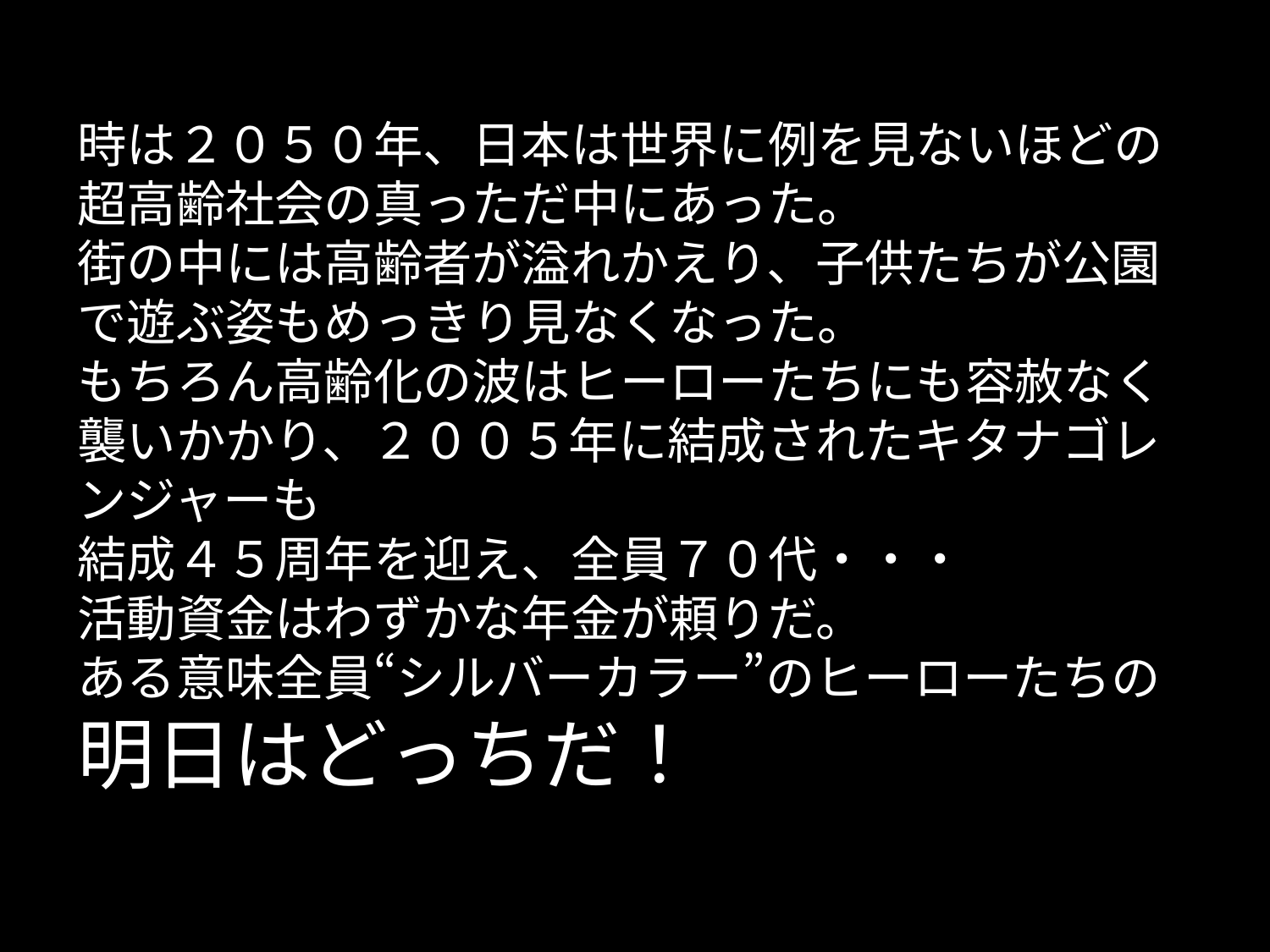

# 時は２０５０年、日本は世界に例を見ないほどの 超高齢社会の真っただ中にあった。 街の中には高齢者が溢れかえり、子供たちが公園で遊ぶ姿もめっきり見なくなった。 もちろん高齢化の波はヒーローたちにも容赦なく襲いかかり、２００５年に結成されたキタナゴレンジャーも 結成４５周年を迎え、全員７０代・・・ 活動資金はわずかな年金が頼りだ。 ある意味全員“シルバーカラー”のヒーローたちの 明日はどっちだ！